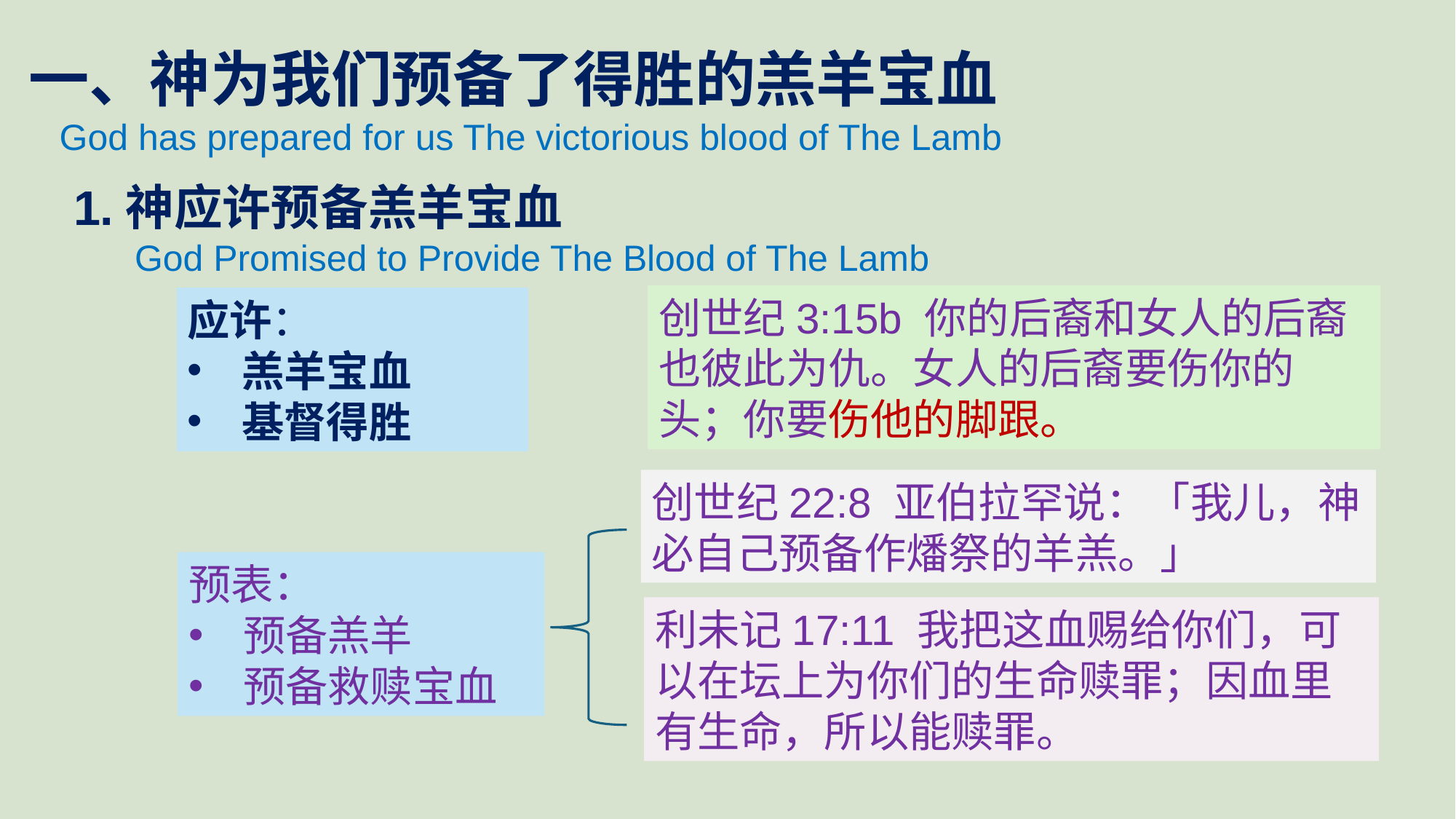

一、神为我们预备了得胜的羔羊宝血
   God has prepared for us The victorious blood of The Lamb
1.神应许预备羔羊宝血
      God Promised to Provide The Blood of The Lamb
创世纪3:15b 你的后裔和女人的后裔也彼此为仇。女人的后裔要伤你的头；你要伤他的脚跟。
应许：
羔羊宝血
基督得胜
创世纪22:8 亚伯拉罕说：「我儿，神必自己预备作燔祭的羊羔。」

预表：
预备羔羊
预备救赎宝血
利未记17:11 我把这血赐给你们，可以在坛上为你们的生命赎罪；因血里有生命，所以能赎罪。